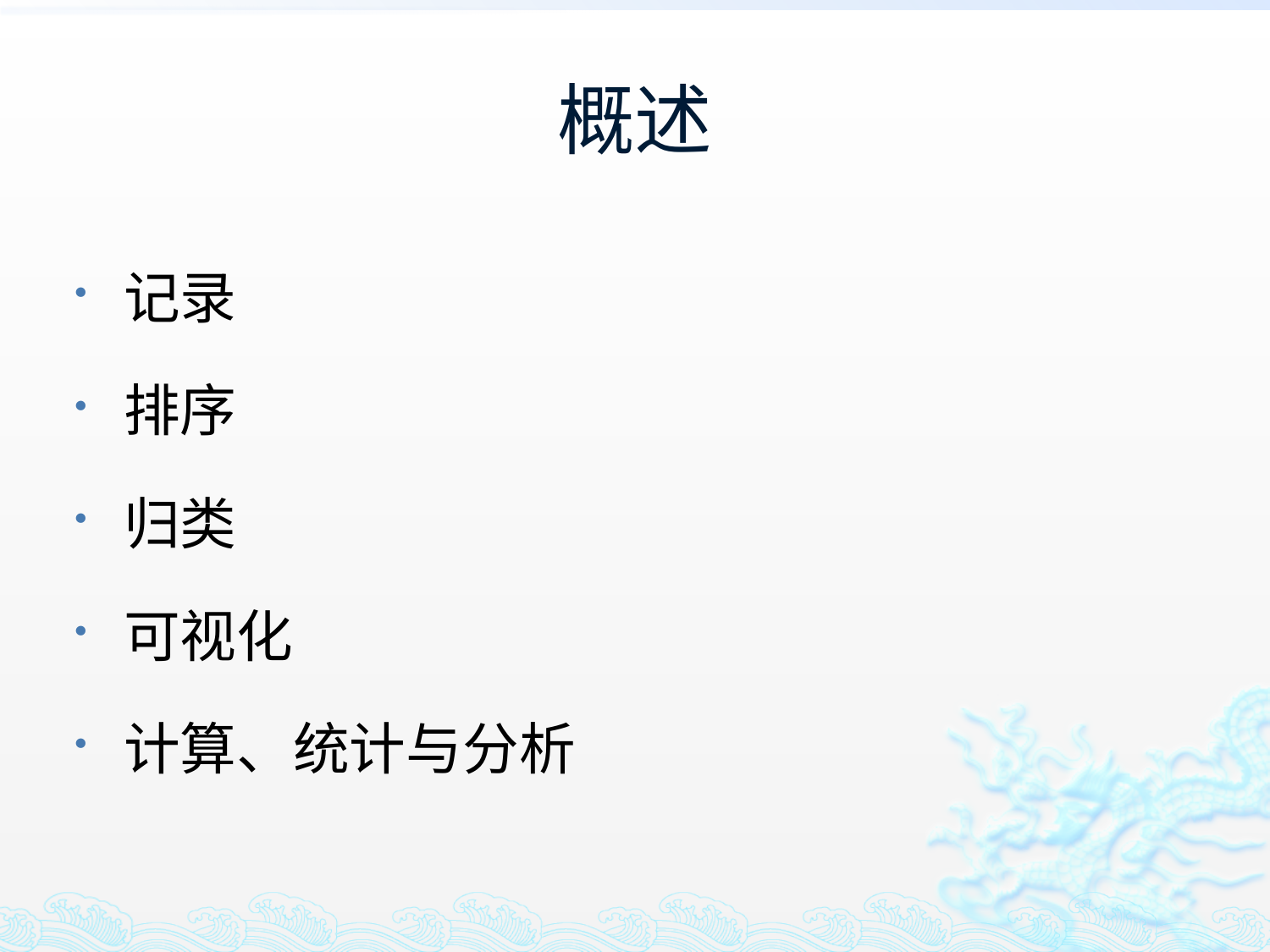

# 概述
记录
排序
归类
可视化
计算、统计与分析